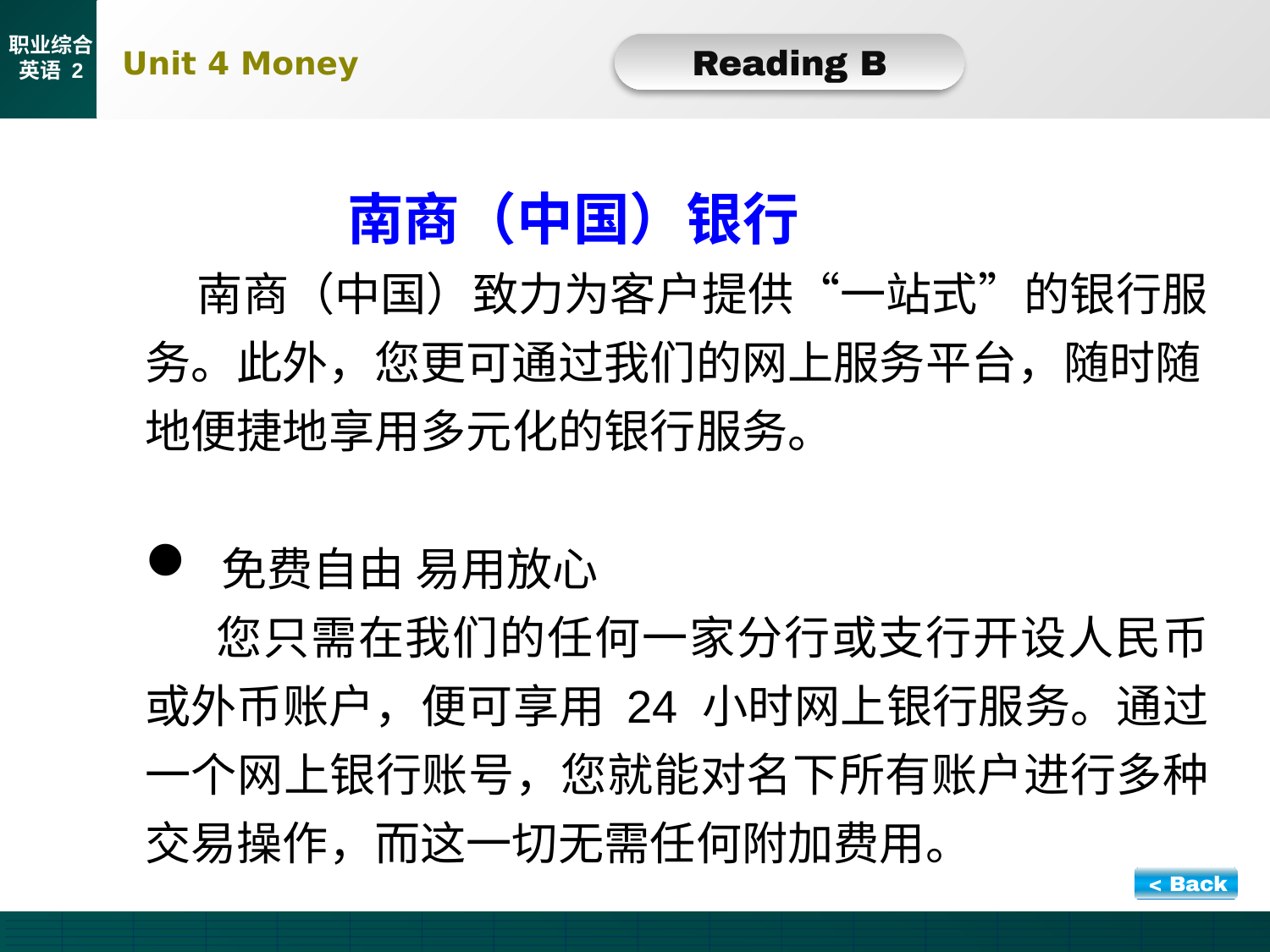

Reading B
B-Trans-1
                 南商（中国）银行
    南商（中国）致力为客户提供“一站式”的银行服务。此外，您更可通过我们的网上服务平台，随时随地便捷地享用多元化的银行服务。

 免费自由 易用放心
     您只需在我们的任何一家分行或支行开设人民币或外币账户，便可享用 24 小时网上银行服务。通过一个网上银行账号，您就能对名下所有账户进行多种交易操作，而这一切无需任何附加费用。
< Back